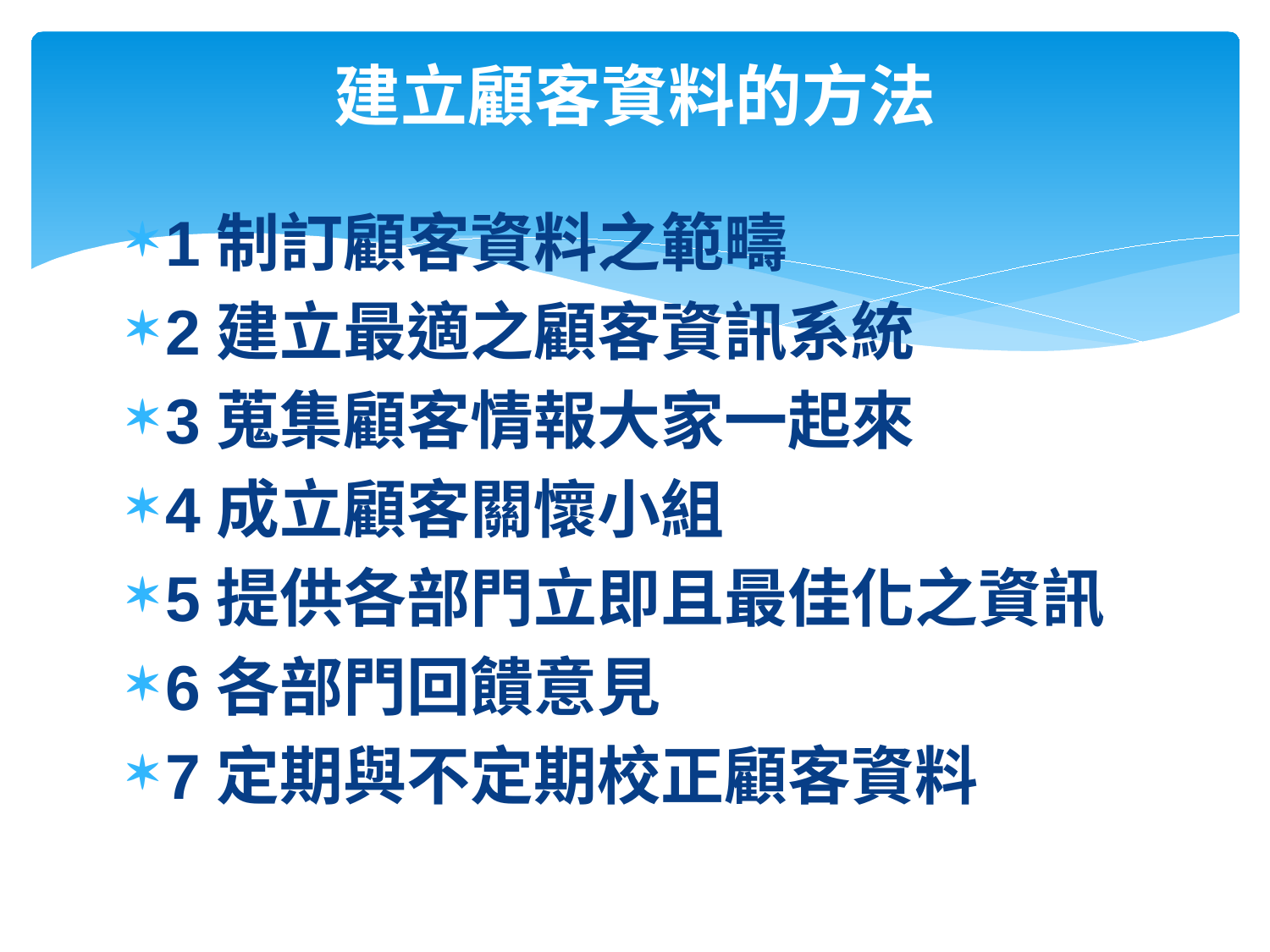

# 建立顧客資料的方法
1制訂顧客資料之範疇
2建立最適之顧客資訊系統
3蒐集顧客情報大家一起來
4成立顧客關懷小組
5提供各部門立即且最佳化之資訊
6各部門回饋意見
7定期與不定期校正顧客資料